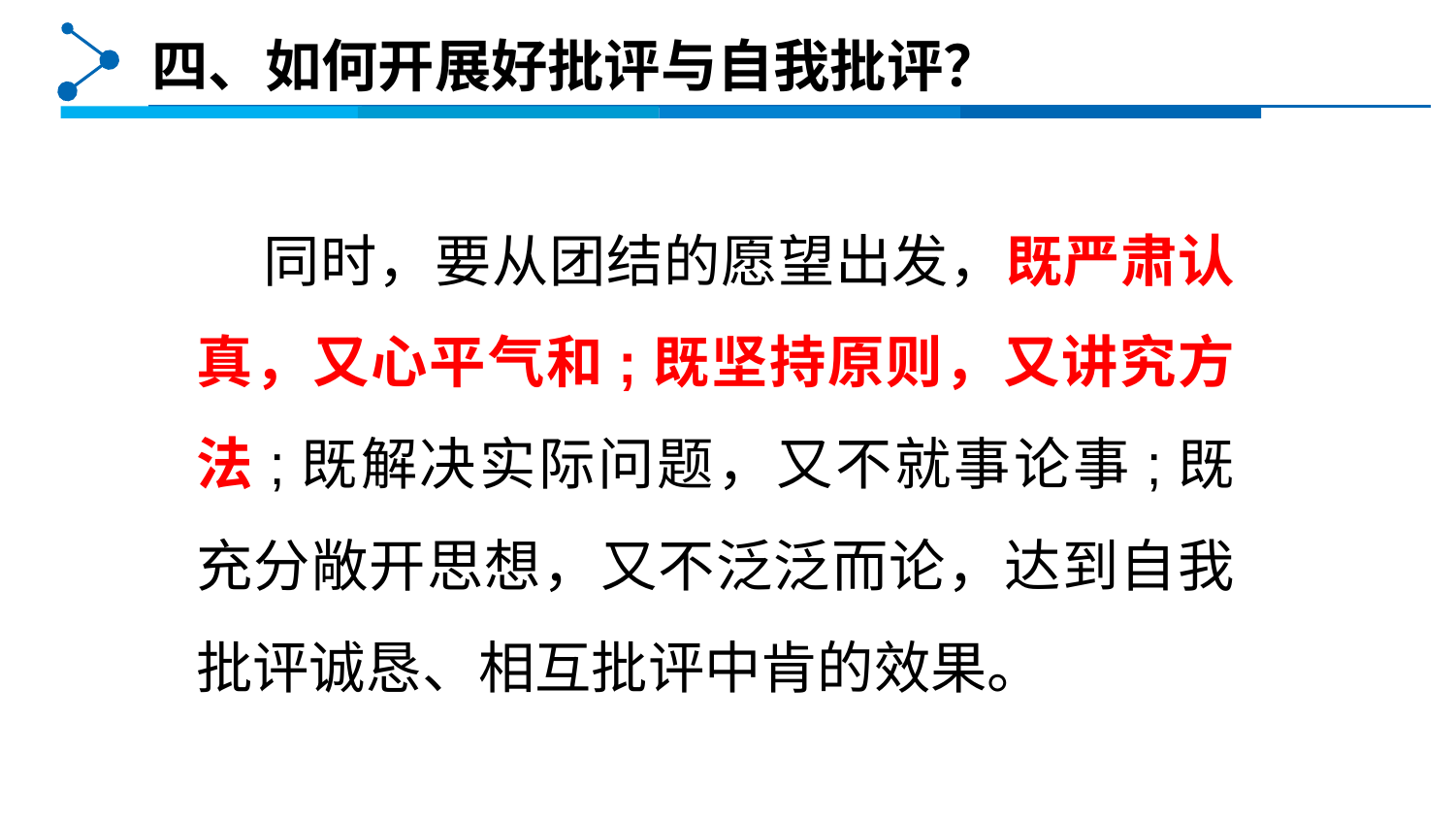

四、如何开展好批评与自我批评？

    同时，要从团结的愿望出发，既严肃认真，又心平气和;既坚持原则，又讲究方法;既解决实际问题，又不就事论事;既充分敞开思想，又不泛泛而论，达到自我批评诚恳、相互批评中肯的效果。